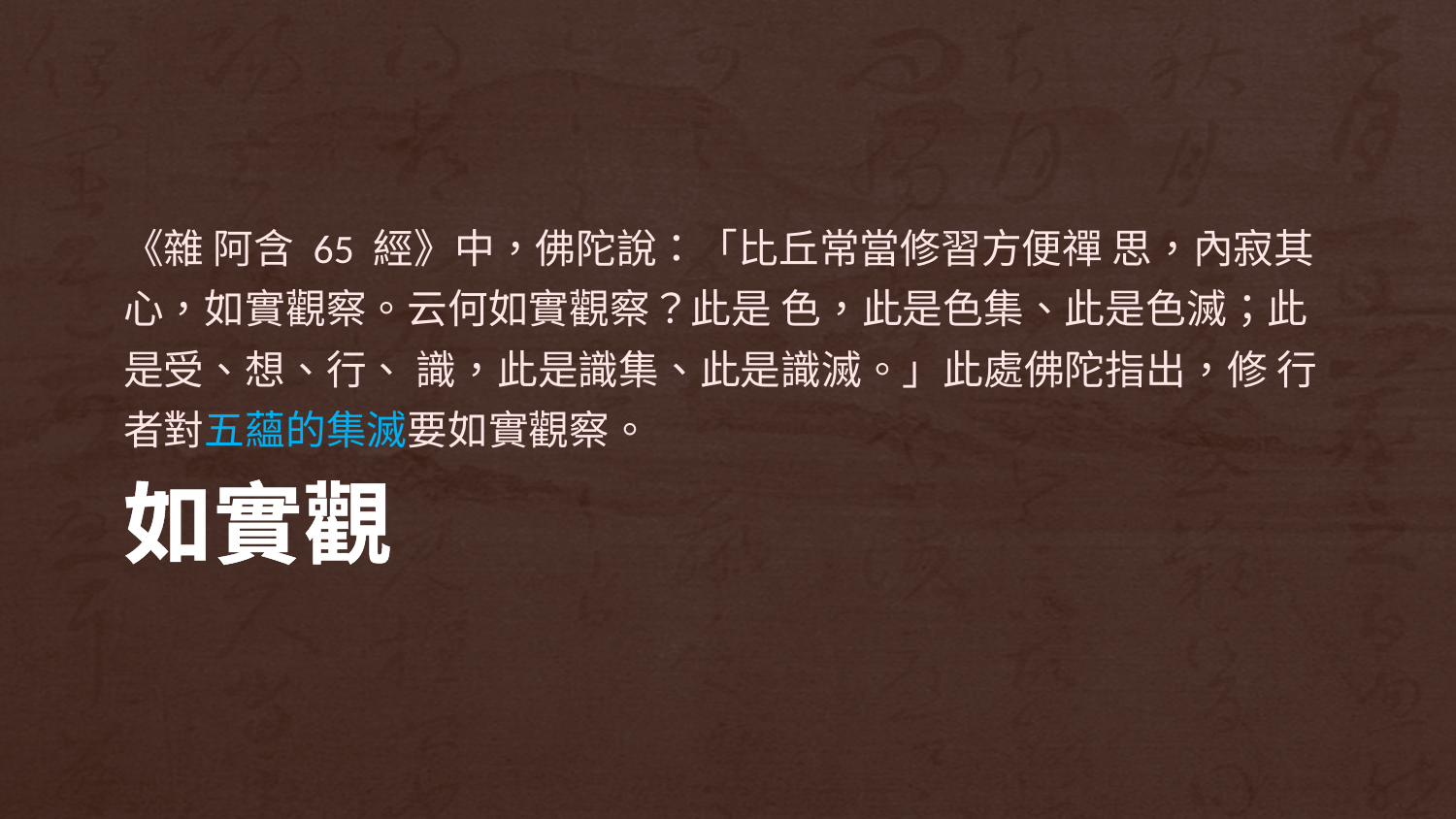

《雜 阿含 65 經》中，佛陀說：「比丘常當修習方便禪 思，內寂其心，如實觀察。云何如實觀察？此是 色，此是色集、此是色滅；此是受、想、行、 識，此是識集、此是識滅。」此處佛陀指出，修 行者對五蘊的集滅要如實觀察。
# 如實觀